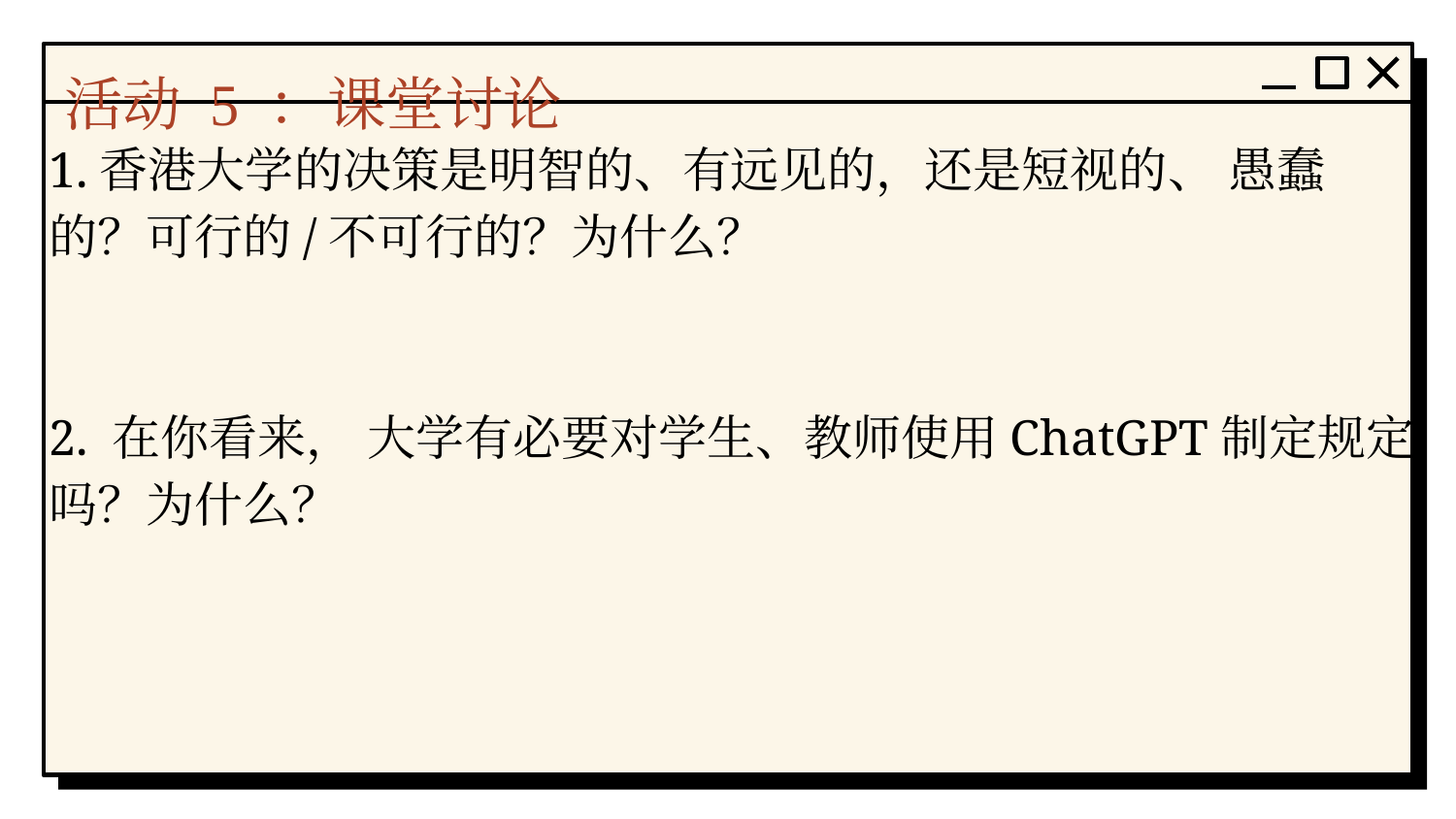

# 活动 5 ：课堂讨论
1.香港大学的决策是明智的、有远见的，还是短视的、 愚蠢的？可行的/不可行的？为什么？

2. 在你看来， 大学有必要对学生、教师使用ChatGPT制定规定吗？为什么？